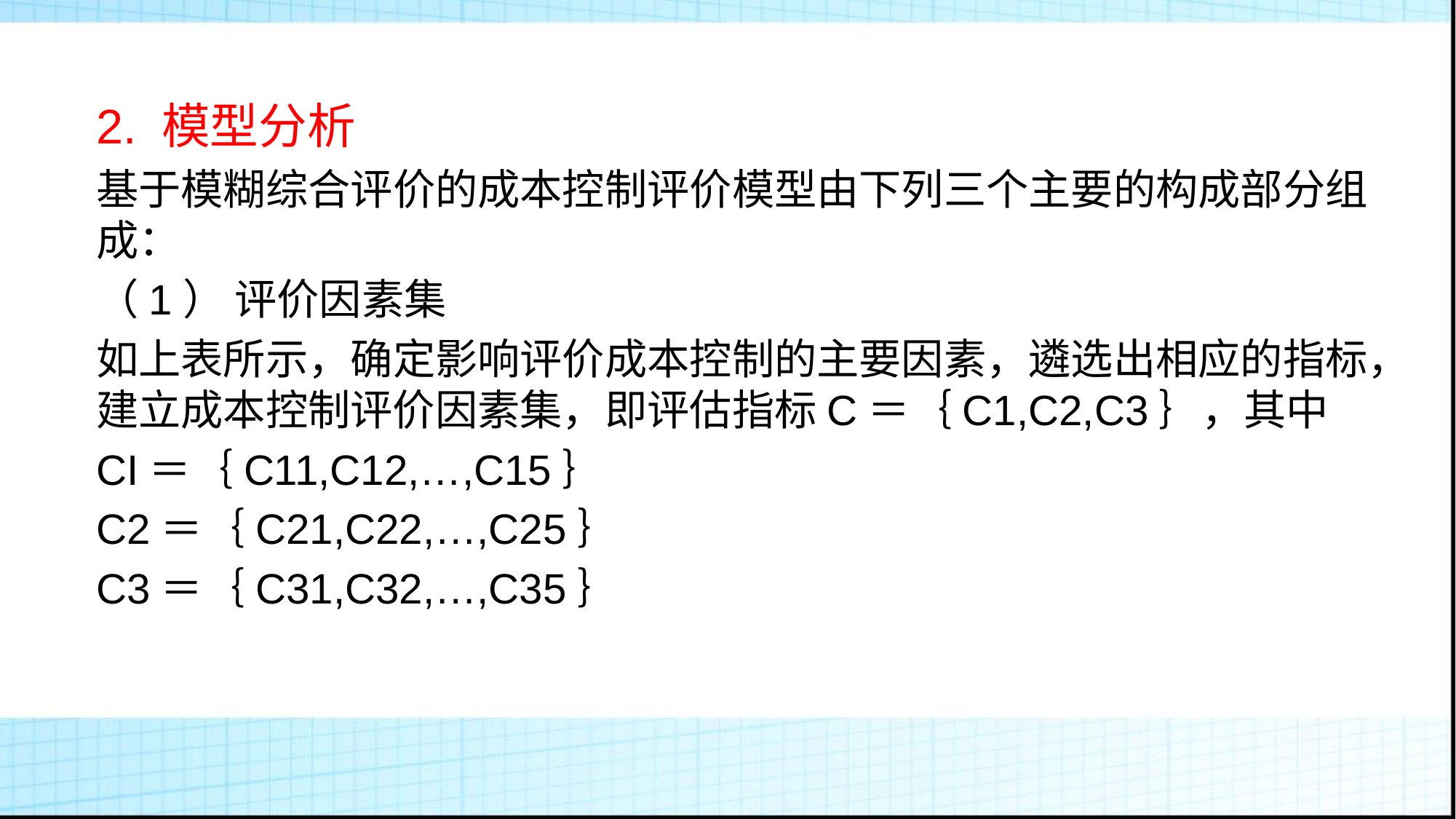

2. 模型分析
基于模糊综合评价的成本控制评价模型由下列三个主要的构成部分组成：
（1） 评价因素集
如上表所示，确定影响评价成本控制的主要因素，遴选出相应的指标，建立成本控制评价因素集，即评估指标C＝｛C1,C2,C3｝，其中
CI＝｛C11,C12,…,C15｝
C2＝｛C21,C22,…,C25｝
C3＝｛C31,C32,…,C35｝